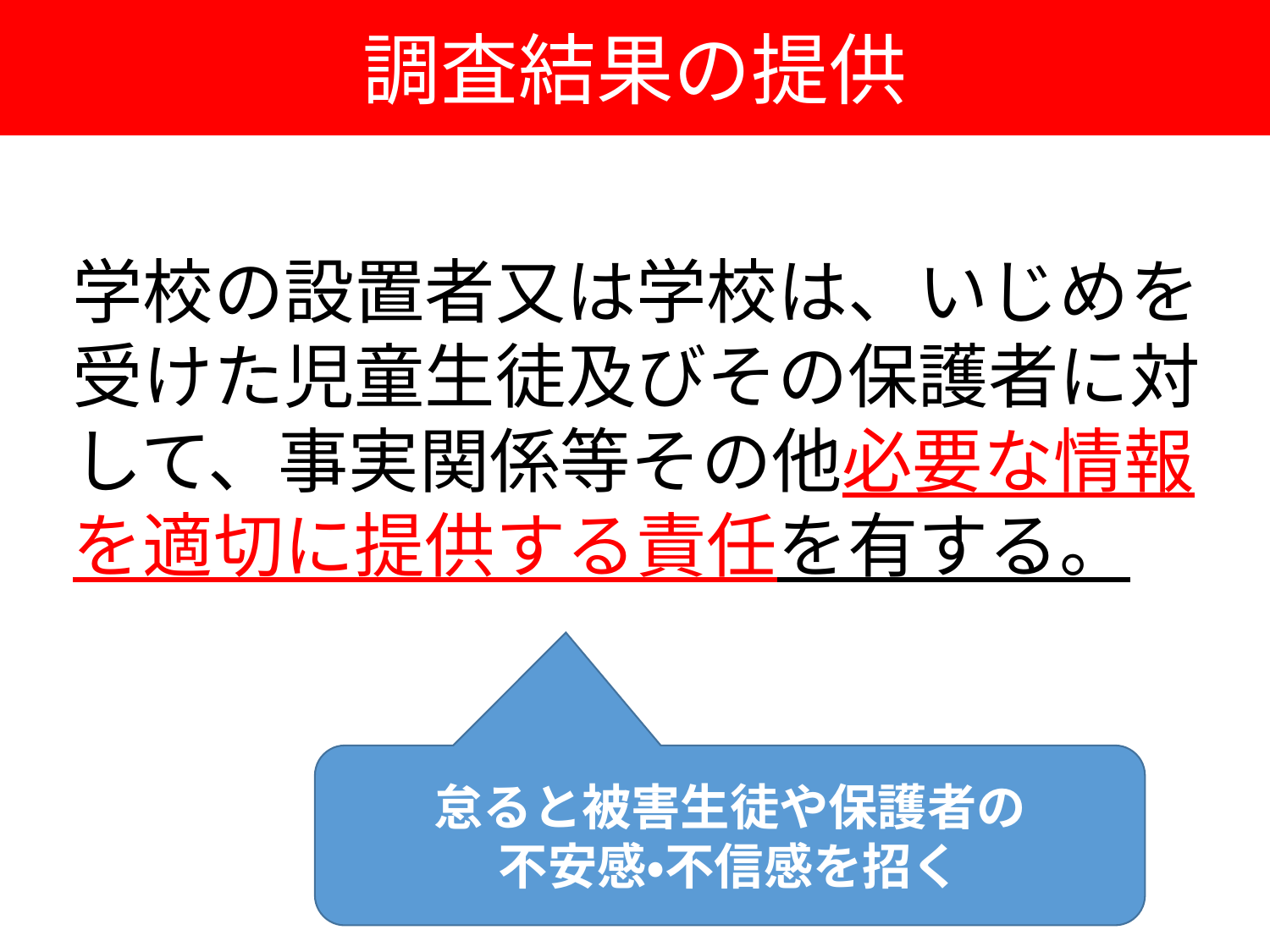

# 調査結果の提供
学校の設置者又は学校は、いじめを受けた児童生徒及びその保護者に対して、事実関係等その他必要な情報を適切に提供する責任を有する。
怠ると被害生徒や保護者の
不安感・不信感を招く